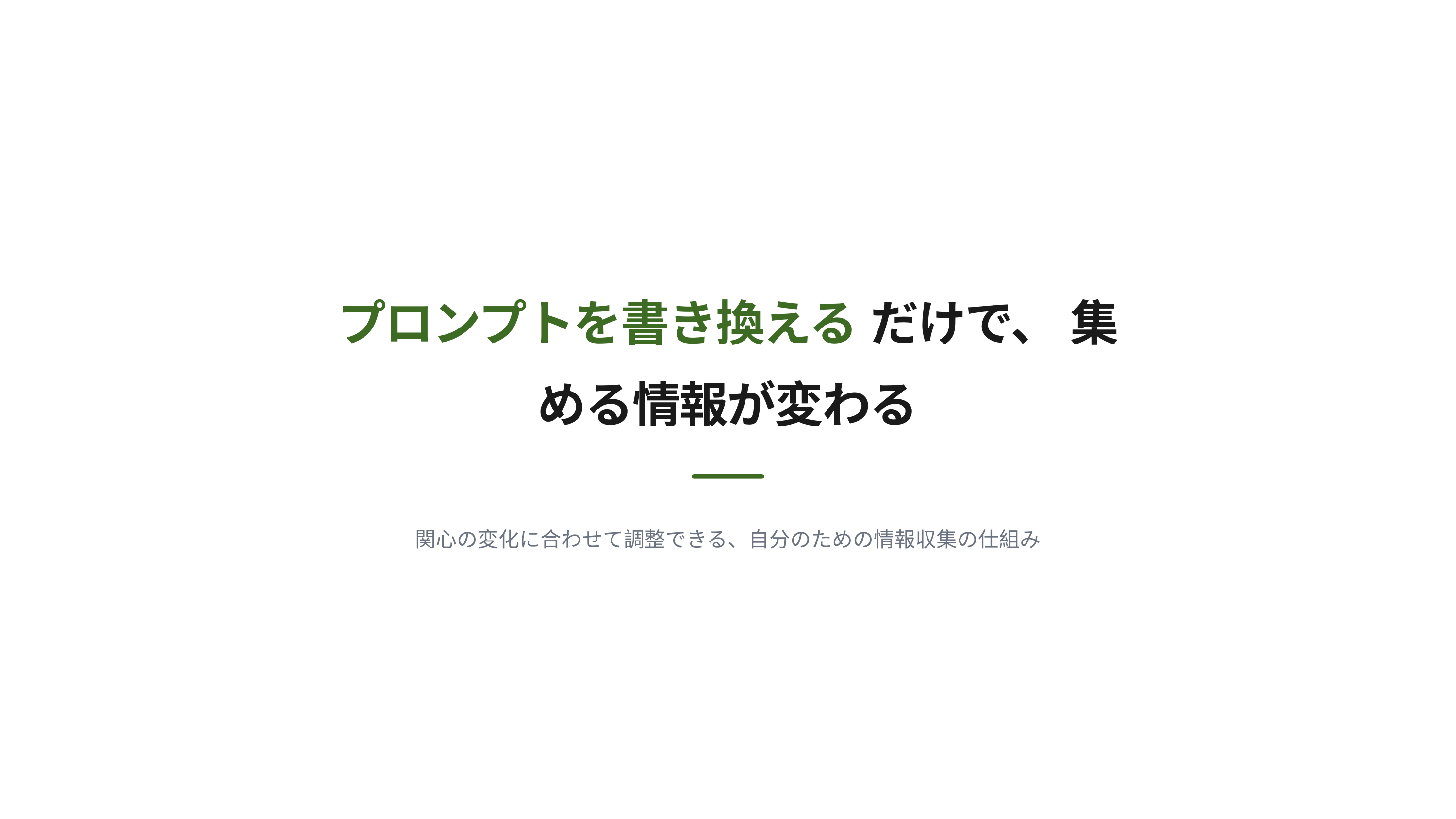

プロンプトを書き換える だけで、 集める情報が変わる

関心の変化に合わせて調整できる、自分のための情報収集の仕組み